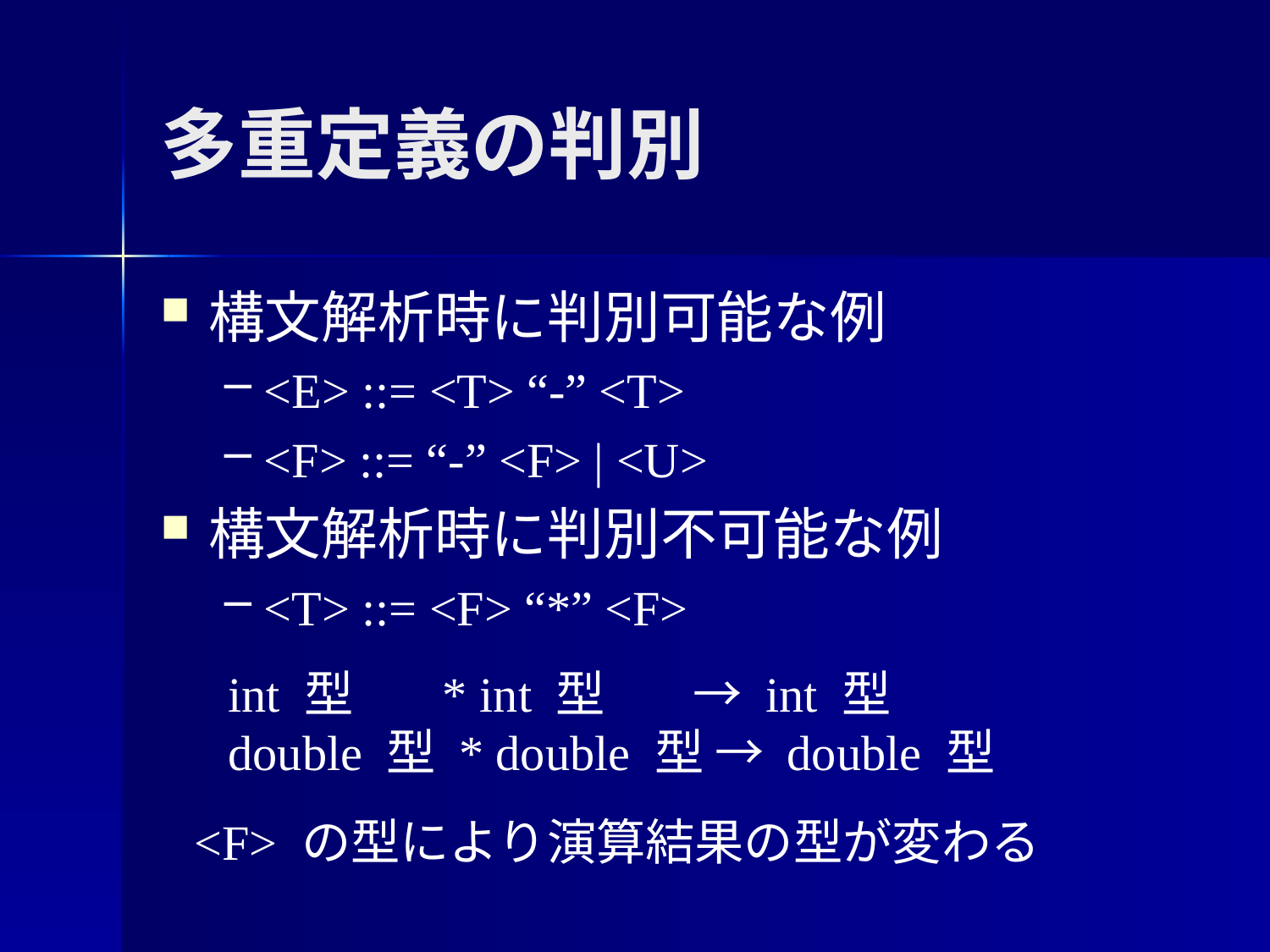

多重定義の判別
構文解析時に判別可能な例
<E> ::= <T> “-” <T>
<F> ::= “-” <F> | <U>
構文解析時に判別不可能な例
<T> ::= <F> “*” <F>
int 型       * int 型        → int 型
double 型 * double 型 → double 型
<F> の型により演算結果の型が変わる